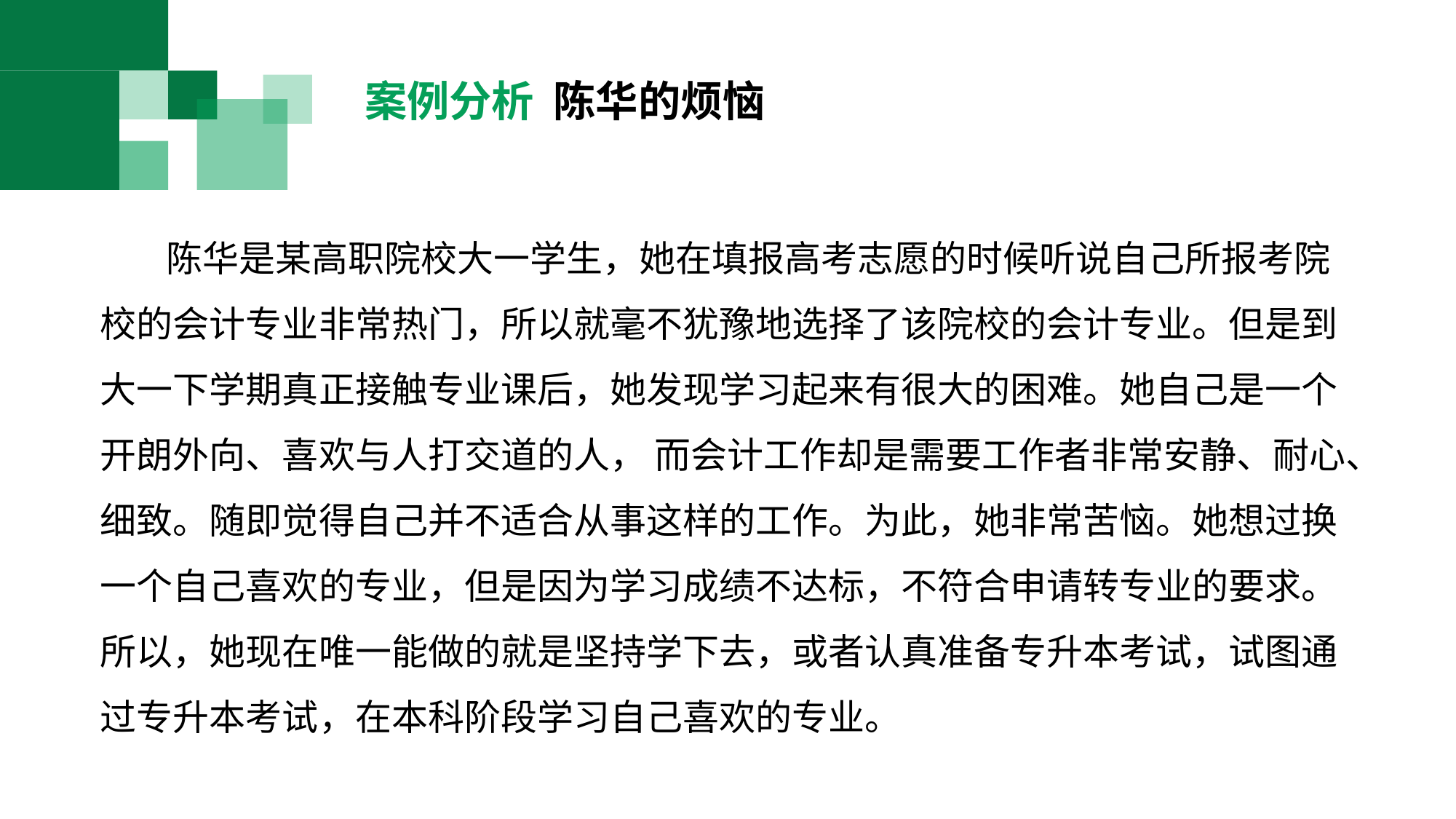

案例分析  陈华的烦恼

       陈华是某高职院校大一学生，她在填报高考志愿的时候听说自己所报考院校的会计专业非常热门，所以就毫不犹豫地选择了该院校的会计专业。但是到大一下学期真正接触专业课后，她发现学习起来有很大的困难。她自己是一个开朗外向、喜欢与人打交道的人， 而会计工作却是需要工作者非常安静、耐心、细致。随即觉得自己并不适合从事这样的工作。为此，她非常苦恼。她想过换一个自己喜欢的专业，但是因为学习成绩不达标，不符合申请转专业的要求。所以，她现在唯一能做的就是坚持学下去，或者认真准备专升本考试，试图通过专升本考试，在本科阶段学习自己喜欢的专业。

ADD YOUR
TITLE HERE ADD